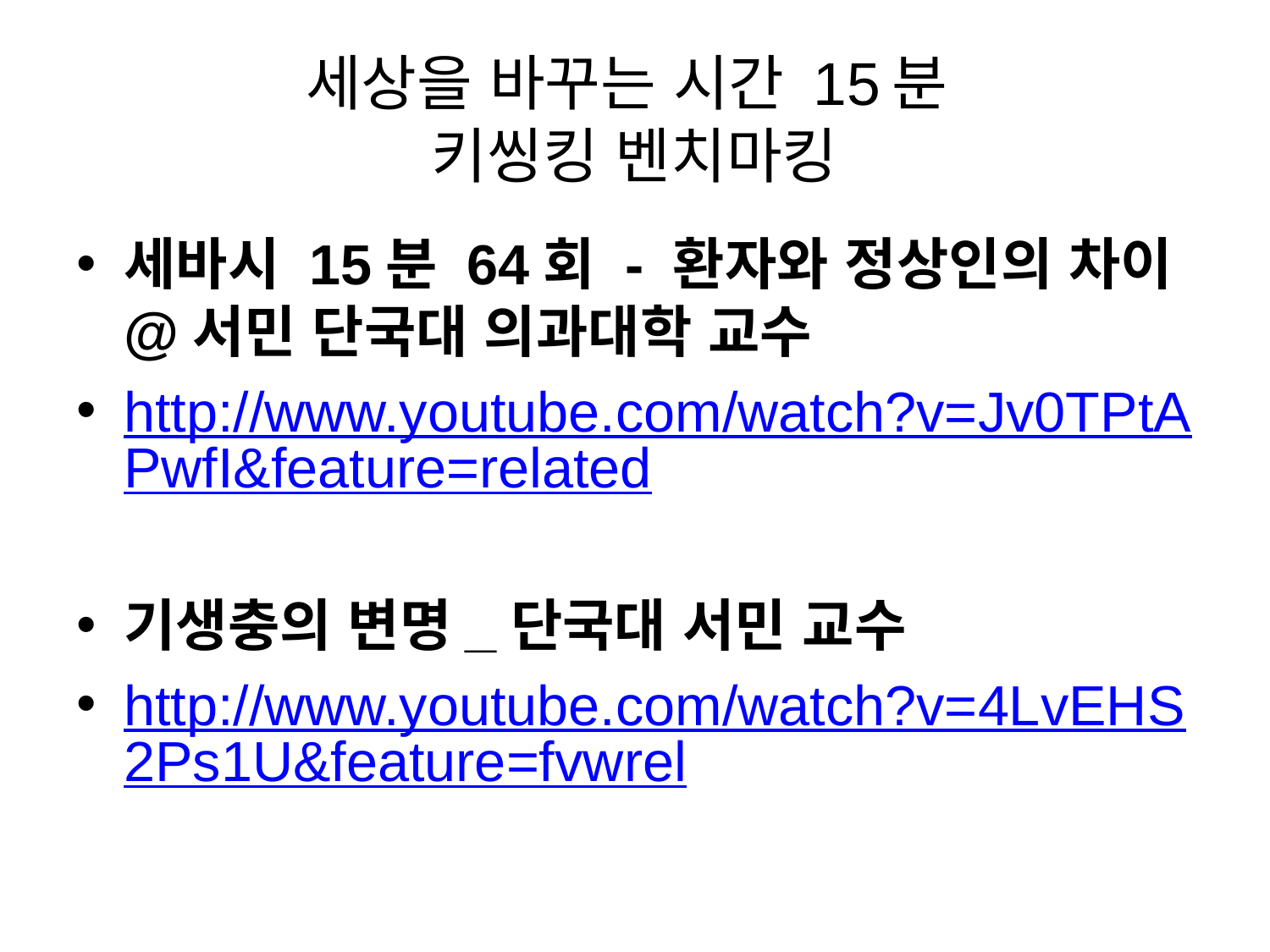

# 세상을 바꾸는 시간 15분 키씽킹 벤치마킹
세바시 15분 64회 - 환자와 정상인의 차이@서민 단국대 의과대학 교수
http://www.youtube.com/watch?v=Jv0TPtAPwfI&feature=related

기생충의 변명_단국대 서민 교수
http://www.youtube.com/watch?v=4LvEHS2Ps1U&feature=fvwrel